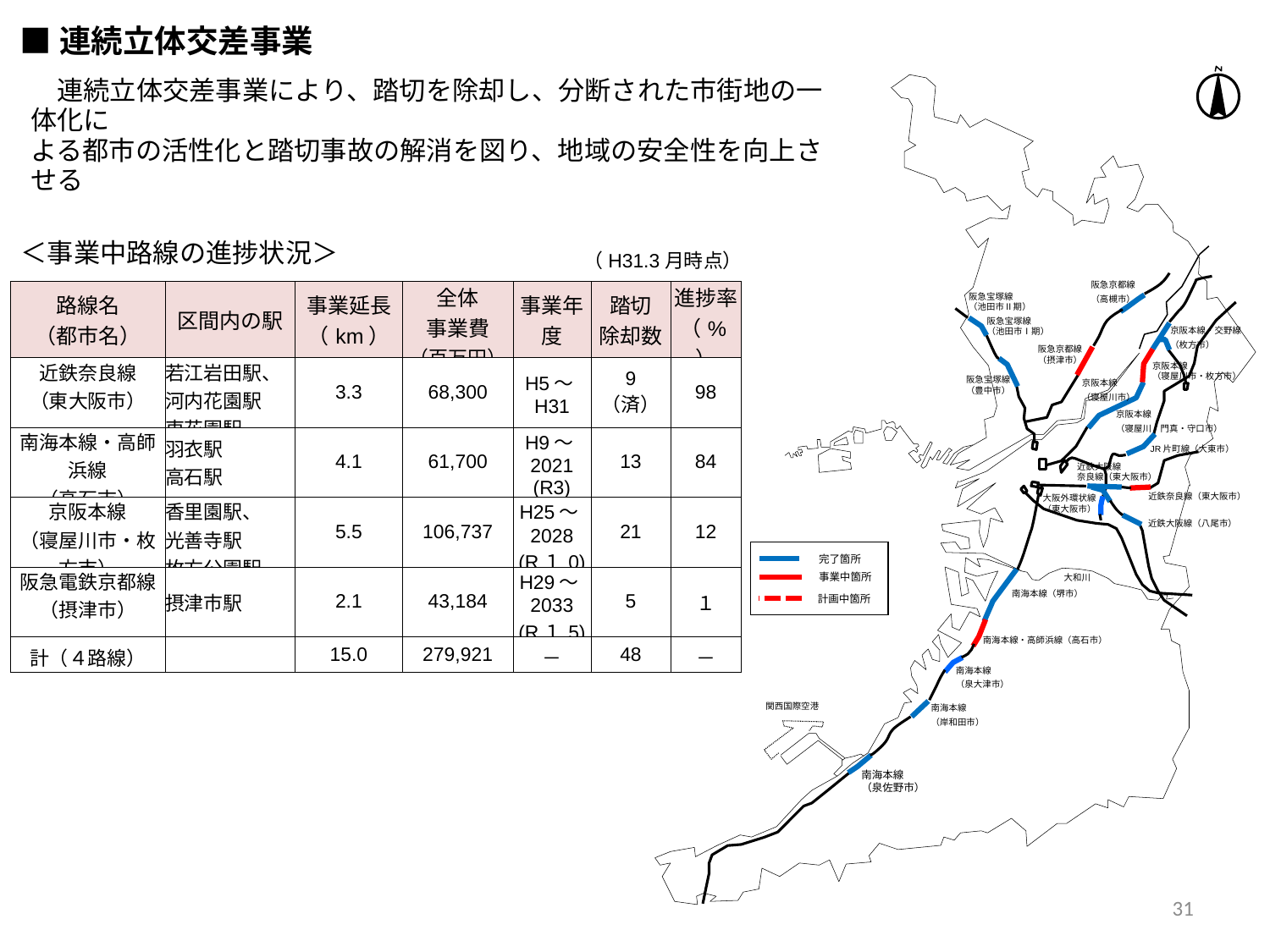

■連続立体交差事業

阪急京都線
（高槻市）

阪急宝塚線
（池田市Ⅱ期）

京阪本線・交野線
（枚方市）
阪急宝塚線
（池田市Ⅰ期）

阪急京都線
（摂津市）

京阪本線
（寝屋川市・枚方市）

阪急宝塚線
（豊中市）

京阪本線
（寝屋川市）

京阪本線
（寝屋川・門真・守口市）

JR片町線（大東市）

近鉄大阪線
奈良線（東大阪市）

大阪外環状線
（東大阪市）

近鉄奈良線（東大阪市）

近鉄大阪線（八尾市）

完了箇所

事業中箇所

計画中箇所

大和川
南海本線（堺市）

南海本線・高師浜線（高石市）

南海本線
（泉大津市）

関西国際空港
南海本線
（岸和田市）

南海本線
（泉佐野市）

　連続立体交差事業により、踏切を除却し、分断された市街地の一体化に
よる都市の活性化と踏切事故の解消を図り、地域の安全性を向上させる
　＜事業中路線の進捗状況＞
（H31.3月時点）
| 路線名 （都市名） | 区間内の駅 | 事業延長 （km） | 全体 事業費 （百万円） | 事業年度 | 踏切 除却数 | 進捗率 （%） |
| --- | --- | --- | --- | --- | --- | --- |
| 近鉄奈良線 （東大阪市） | 若江岩田駅、 河内花園駅 東花園駅 | 3.3 | 68,300 | H5～H31 | 9 （済） | 98 |
| 南海本線・高師浜線 （高石市） | 羽衣駅 高石駅 | 4.1 | 61,700 | H9～2021 (R3) | 13 | 84 |
| 京阪本線 （寝屋川市・枚方市） | 香里園駅、 光善寺駅 枚方公園駅 | 5.5 | 106,737 | H25～2028 (R１0) | 21 | 12 |
| 阪急電鉄京都線 （摂津市） | 摂津市駅 | 2.1 | 43,184 | H29～2033 (R１5) | 5 | １ |
| 計（４路線） |  | 15.0 | 279,921 | － | 48 | － |
31